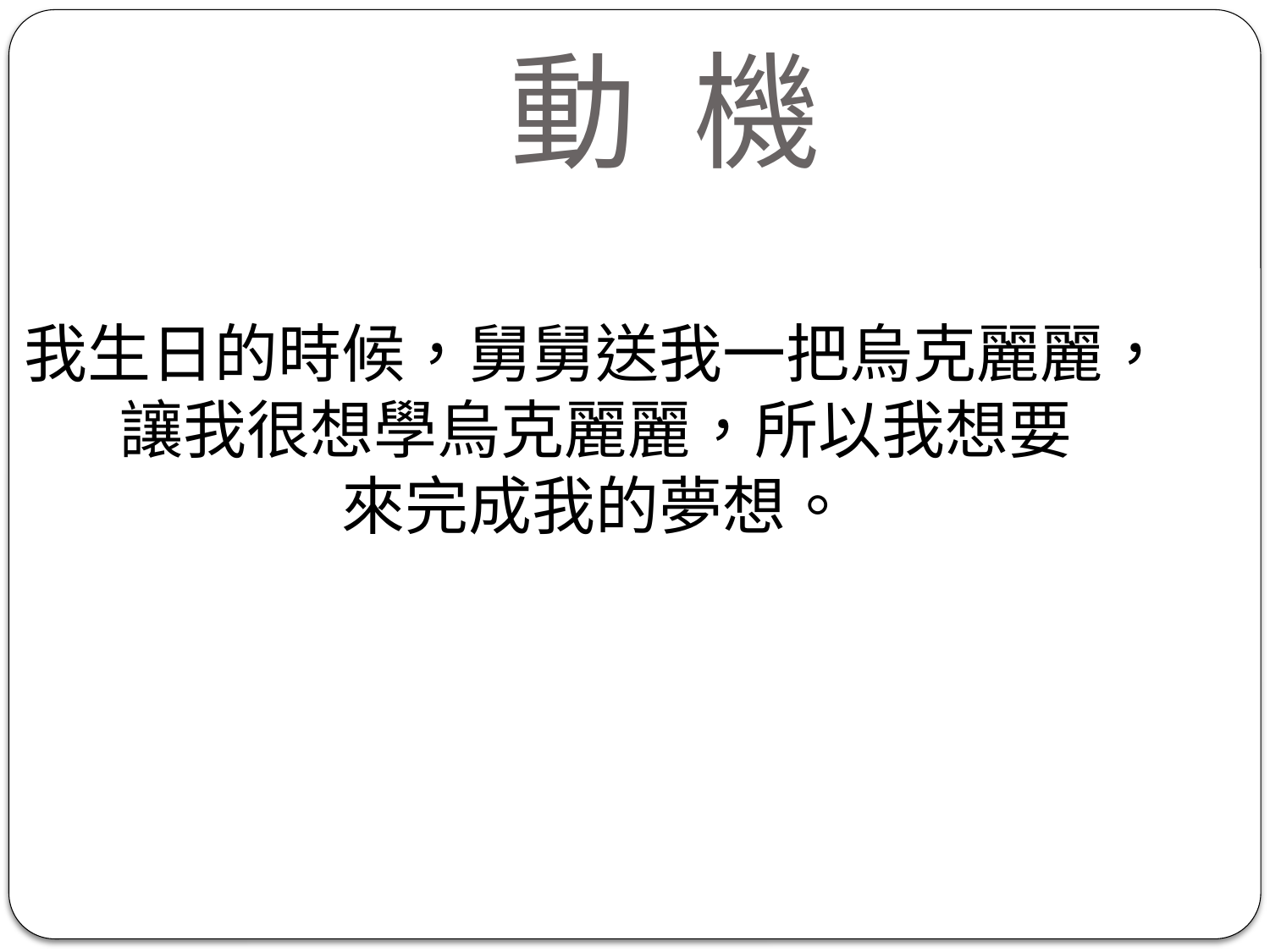

# 動  機
我生日的時候，舅舅送我一把烏克麗麗，
讓我很想學烏克麗麗，所以我想要
來完成我的夢想。